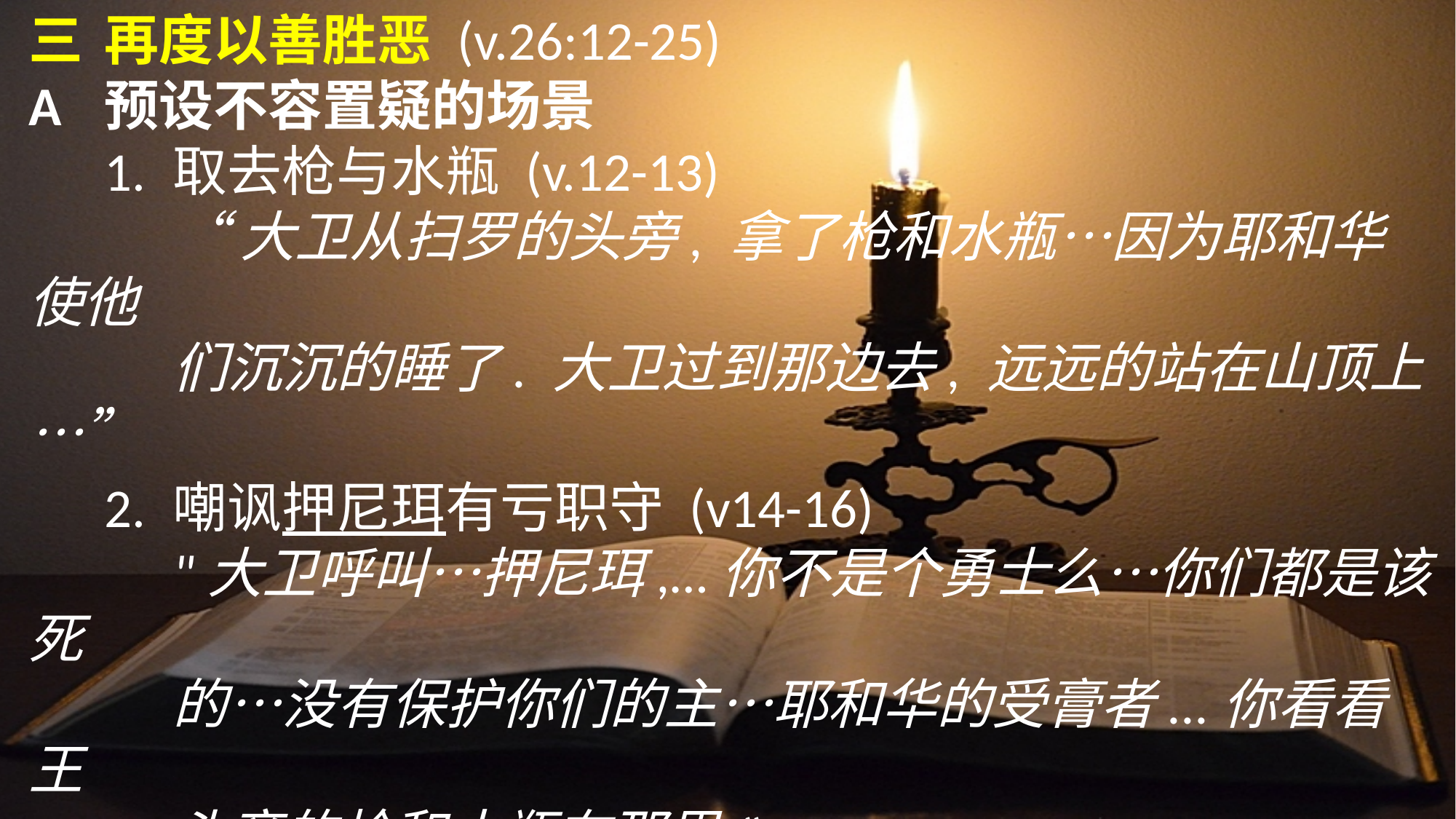

三	再度以善胜恶 (v.26:12-25)
A	预设不容置疑的场景
	1.	取去枪与水瓶 (v.12-13)
		“大卫从扫罗的头旁, 拿了枪和水瓶…因为耶和华使他
		们沉沉的睡了. 大卫过到那边去, 远远的站在山顶上…”
	2.	嘲讽押尼珥有亏职守 (v14-16)
		"大卫呼叫…押尼珥,…你不是个勇士么…你们都是该死
		的…没有保护你们的主…耶和华的受膏者...你看看王
		头旁的枪和水瓶在那里.”